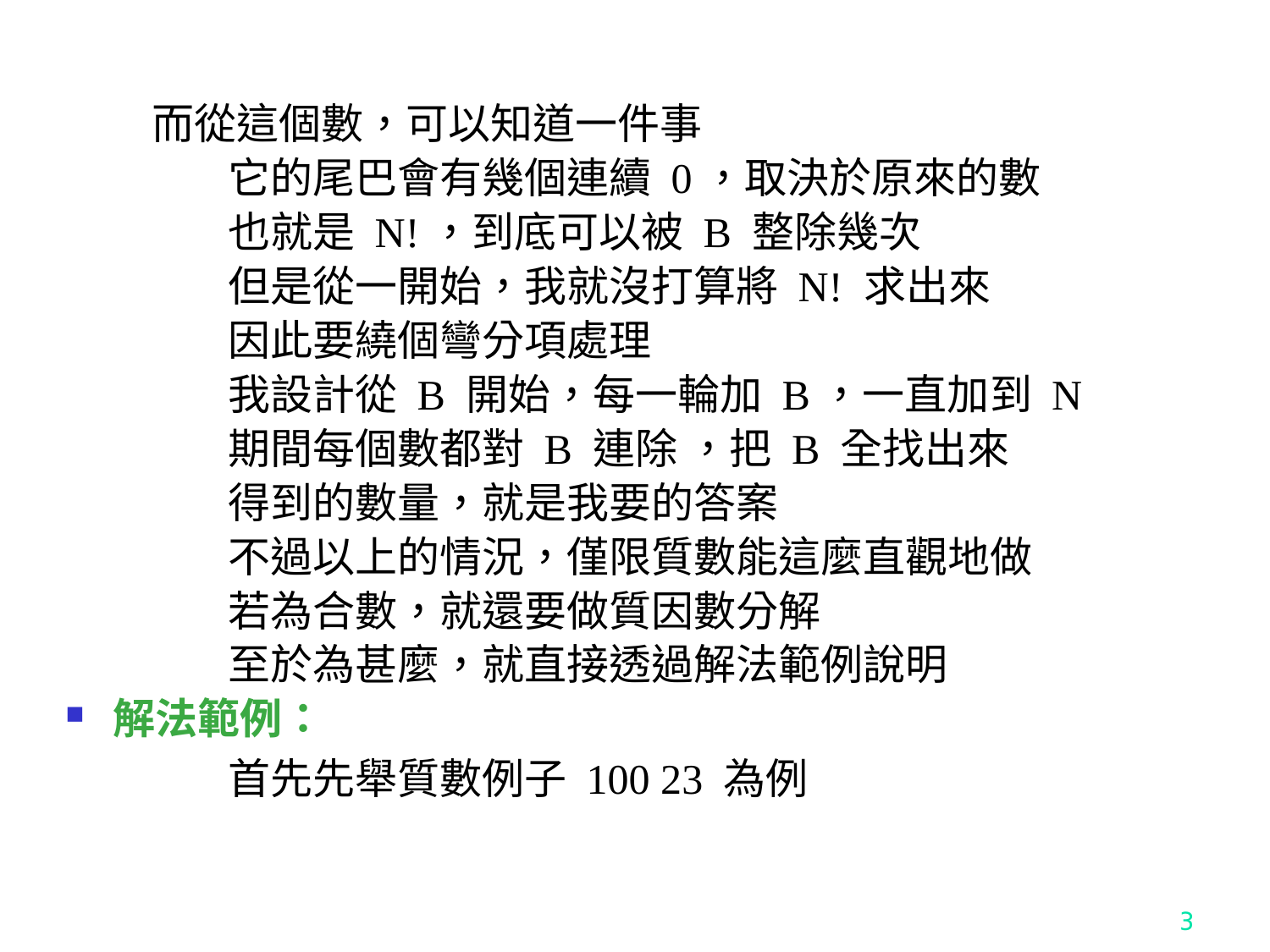

而從這個數，可以知道一件事
                它的尾巴會有幾個連續 0，取決於原來的數
                也就是 N!，到底可以被 B 整除幾次
                但是從一開始，我就沒打算將 N! 求出來
                因此要繞個彎分項處理
                我設計從 B 開始，每一輪加 B，一直加到 N
                期間每個數都對 B 連除 ，把 B 全找出來
                得到的數量，就是我要的答案
                不過以上的情況，僅限質數能這麼直觀地做
                若為合數，就還要做質因數分解
                至於為甚麼，就直接透過解法範例說明
解法範例：
                首先先舉質數例子 100 23 為例

3